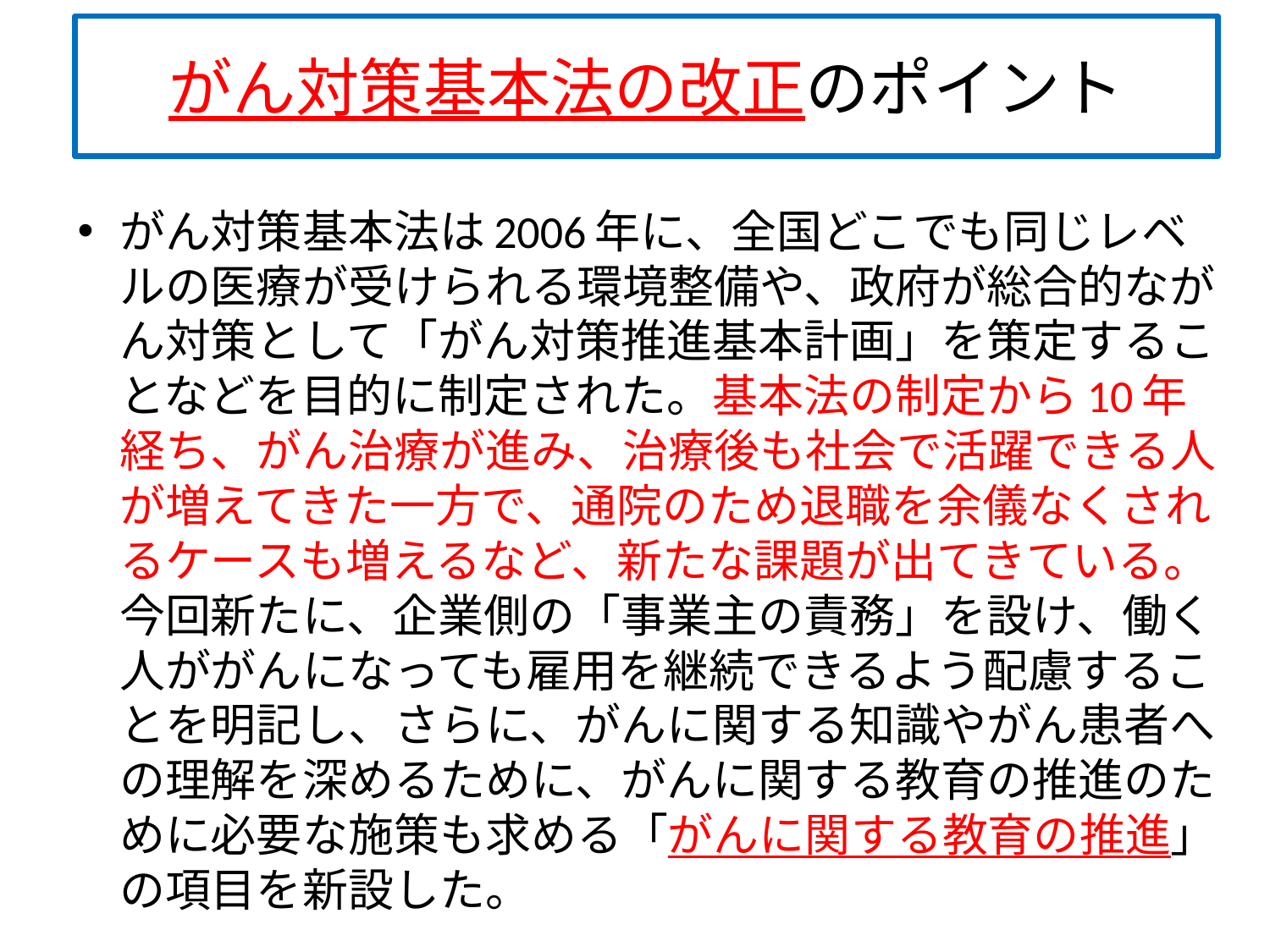

# がん対策基本法の改正のポイント
がん対策基本法は2006年に、全国どこでも同じレベルの医療が受けられる環境整備や、政府が総合的ながん対策として「がん対策推進基本計画」を策定することなどを目的に制定された。基本法の制定から10年経ち、がん治療が進み、治療後も社会で活躍できる人が増えてきた一方で、通院のため退職を余儀なくされるケースも増えるなど、新たな課題が出てきている。今回新たに、企業側の「事業主の責務」を設け、働く人ががんになっても雇用を継続できるよう配慮することを明記し、さらに、がんに関する知識やがん患者への理解を深めるために、がんに関する教育の推進のために必要な施策も求める「がんに関する教育の推進」の項目を新設した。